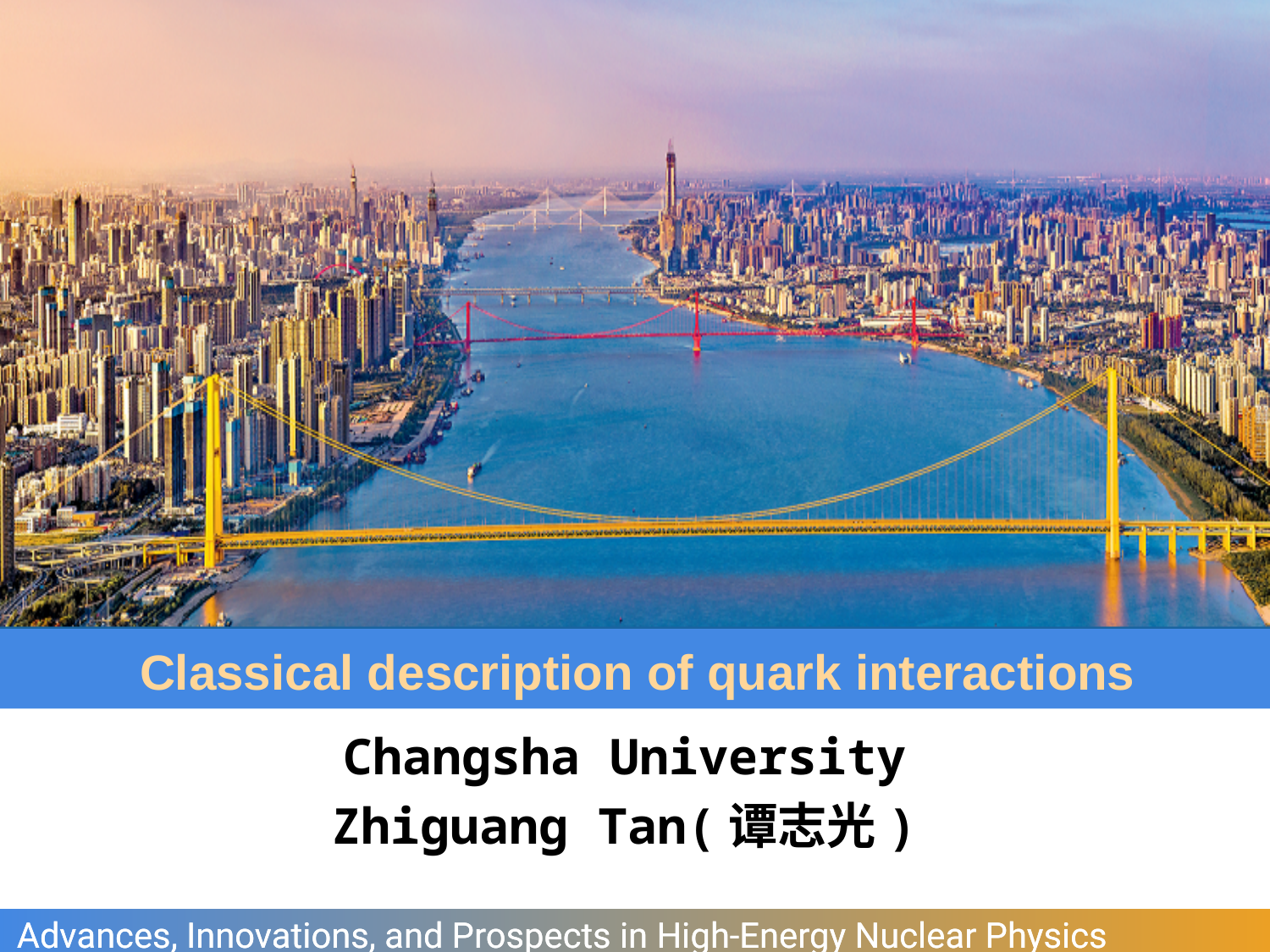

Classical description of quark interactions
Changsha University
Zhiguang Tan(谭志光)
Advances, Innovations, and Prospects in High-Energy Nuclear Physics